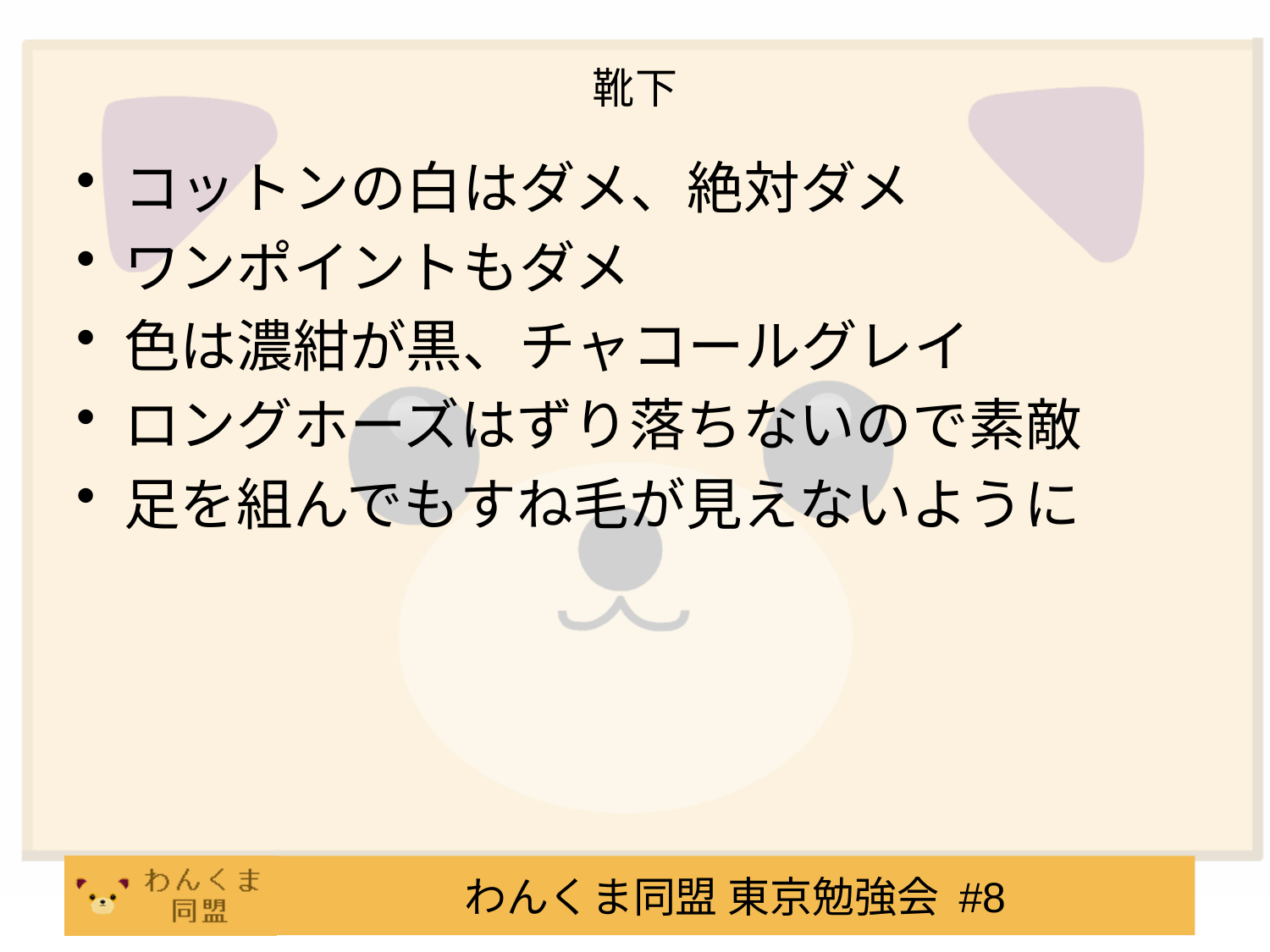

# 靴下
コットンの白はダメ、絶対ダメ
ワンポイントもダメ
色は濃紺が黒、チャコールグレイ
ロングホーズはずり落ちないので素敵
足を組んでもすね毛が見えないように